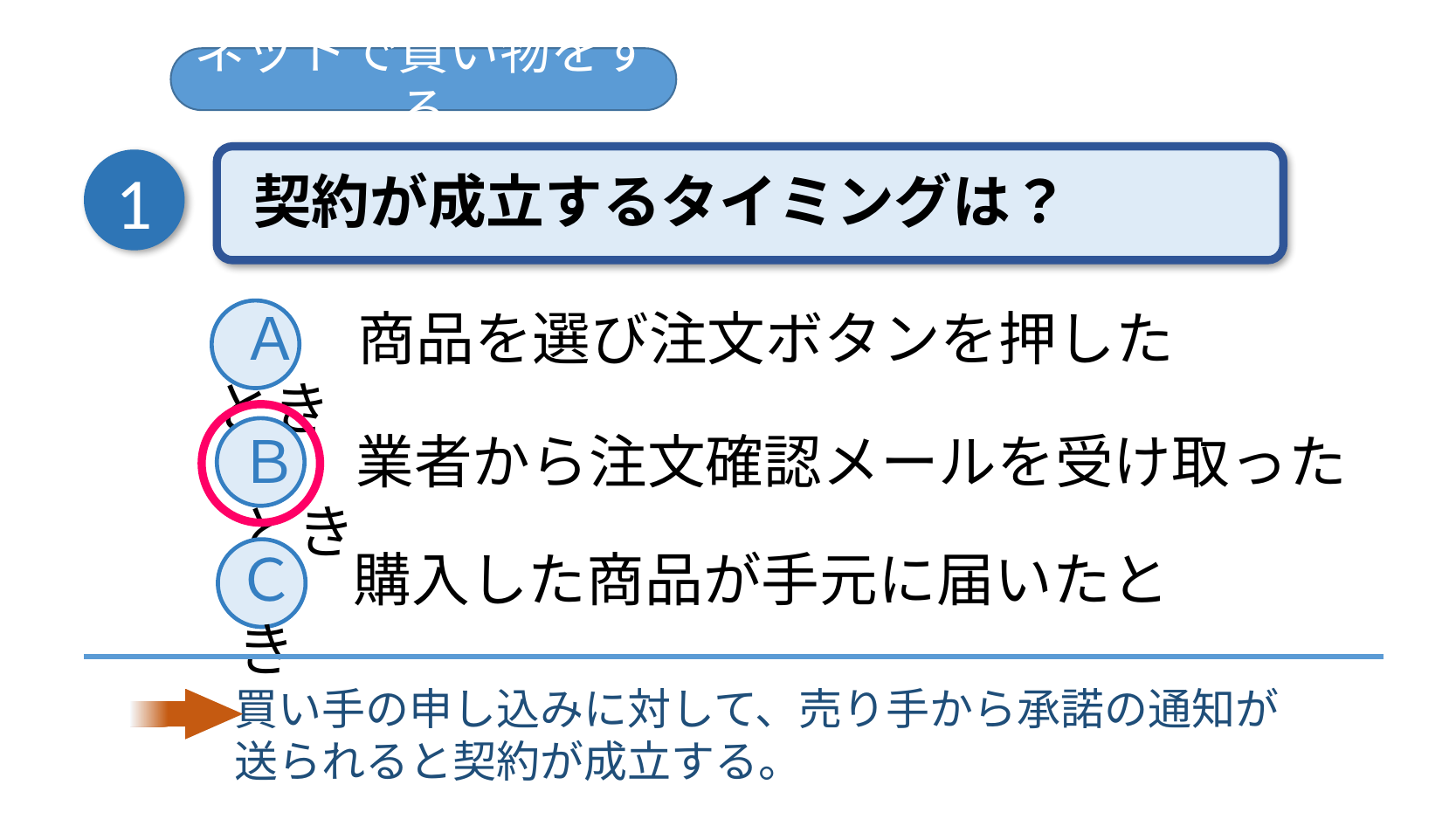

ネットで買い物をする

契約が成立するタイミングは？
1
 Ａ　商品を選び注文ボタンを押したとき

Ｂ　業者から注文確認メールを受け取ったとき
Ｃ　購入した商品が手元に届いたとき

買い手の申し込みに対して、売り手から承諾の通知が
送られると契約が成立する。